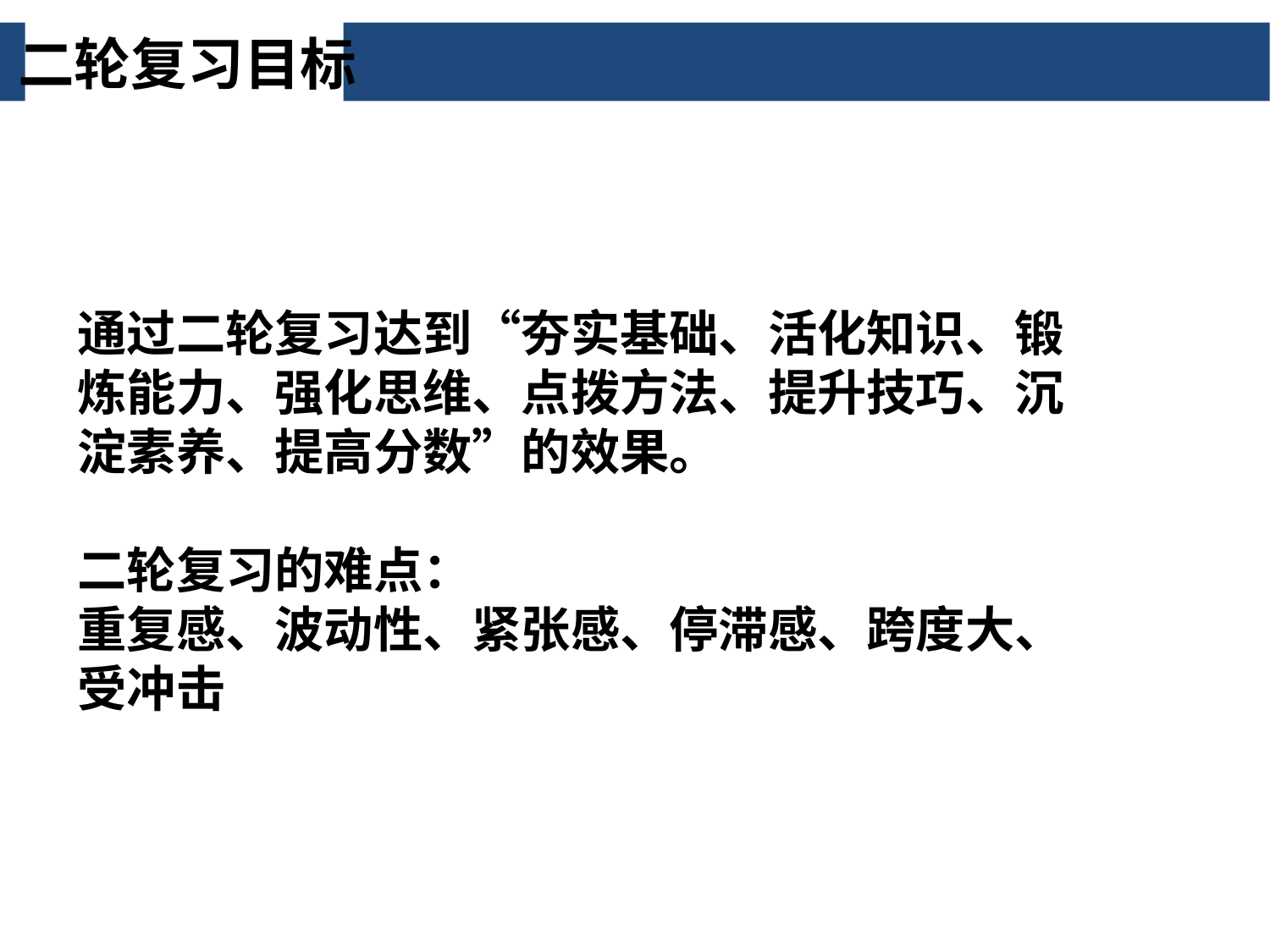

二轮复习目标
通过二轮复习达到“夯实基础、活化知识、锻炼能力、强化思维、点拨方法、提升技巧、沉淀素养、提高分数”的效果。

二轮复习的难点：
重复感、波动性、紧张感、停滞感、跨度大、受冲击